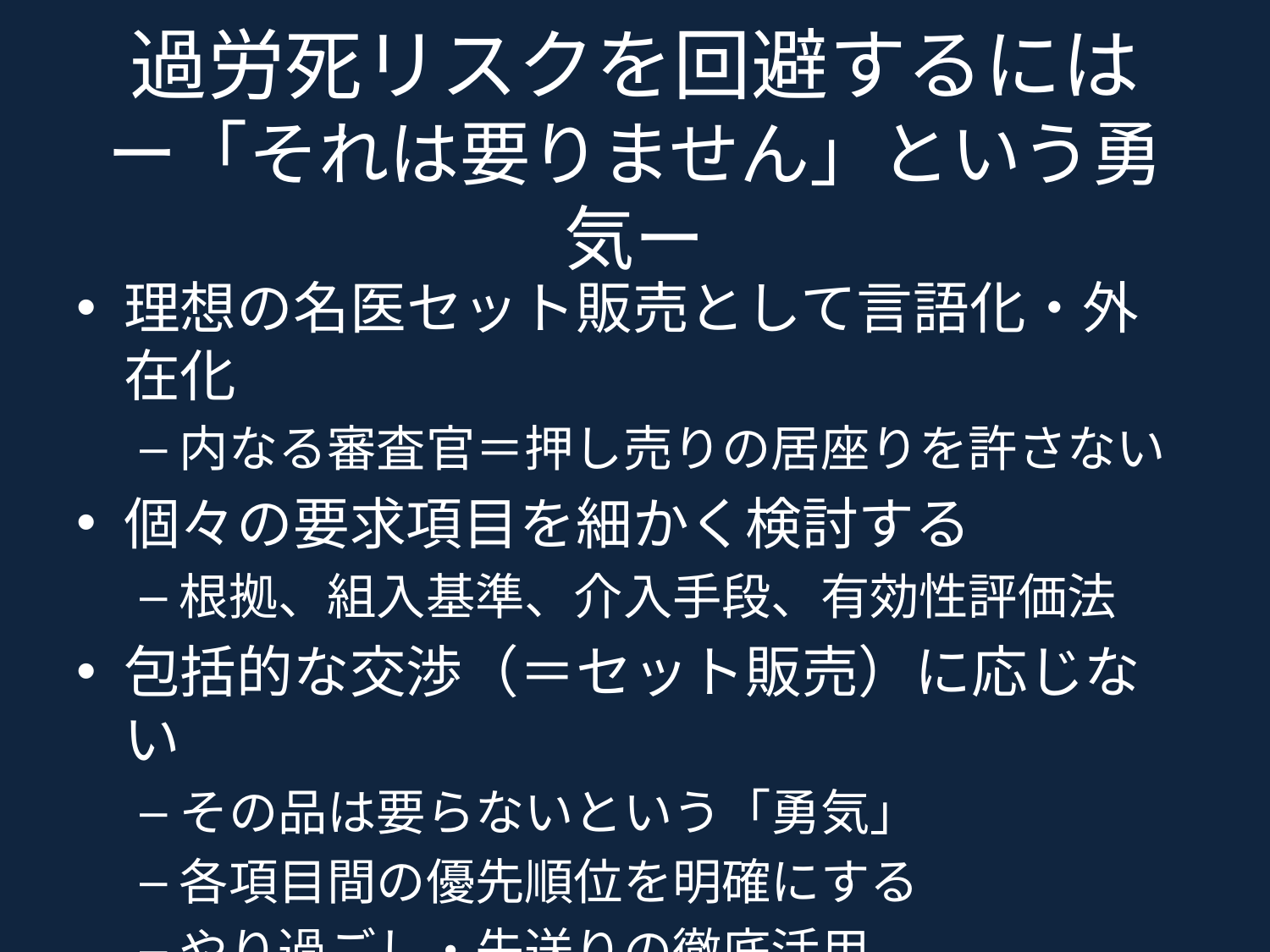

# 過労死リスクを回避するには ー「それは要りません」という勇気ー
理想の名医セット販売として言語化・外在化
内なる審査官＝押し売りの居座りを許さない
個々の要求項目を細かく検討する
根拠、組入基準、介入手段、有効性評価法
包括的な交渉（＝セット販売）に応じない
その品は要らないという「勇気」
各項目間の優先順位を明確にする
やり過ごし・先送りの徹底活用